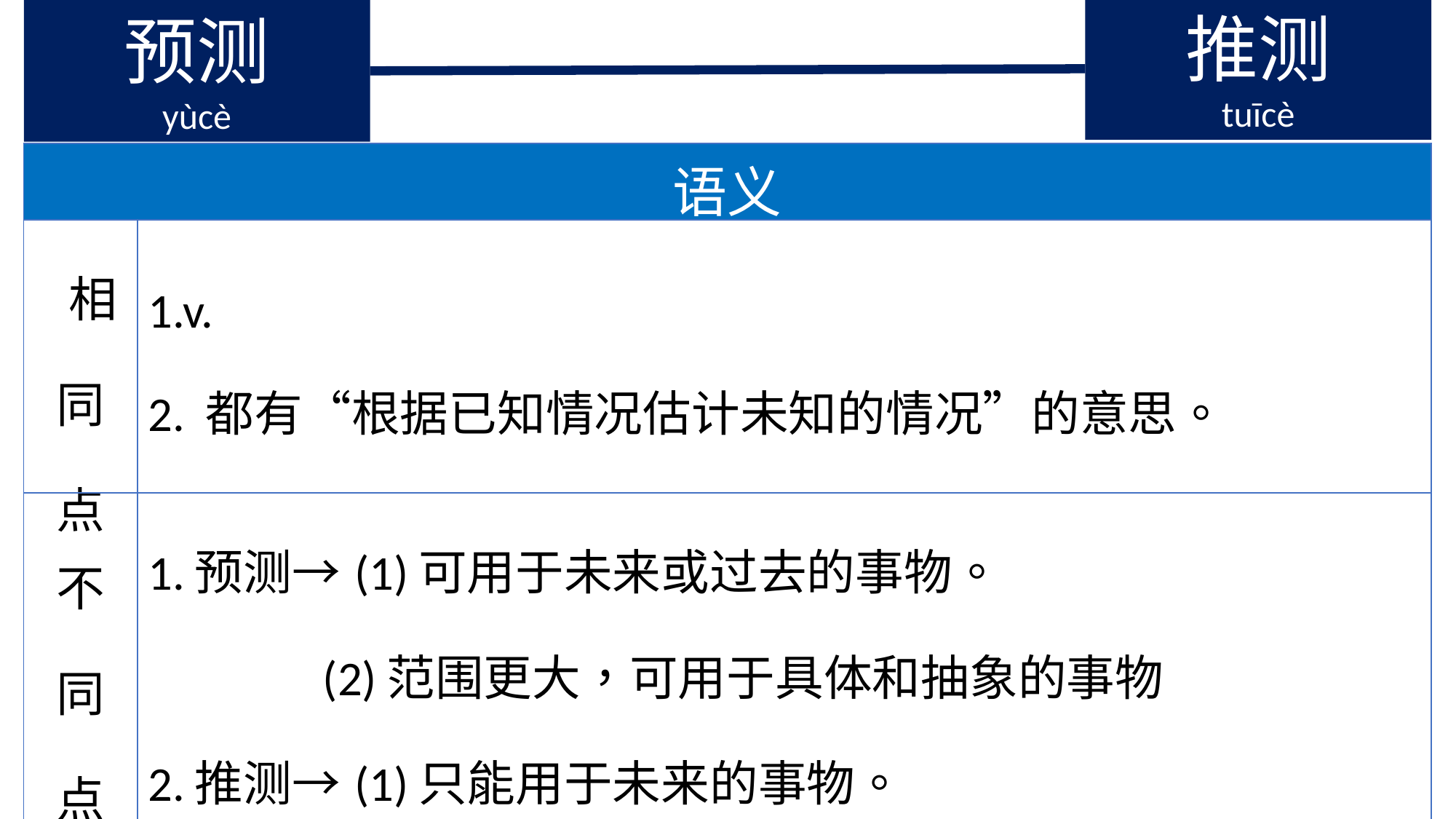

预测
yùcè
推测
tuīcè
| 语义 |  |
| --- | --- |
| 相同点 | 1.v. 2. 都有“根据已知情况估计未知的情况”的意思。 |
| 不同点 | 1.预测→(1)可用于未来或过去的事物。 (2)范围更大，可用于具体和抽象的事物 2.推测→(1)只能用于未来的事物。 (2)一般不用于思想、心理等抽象事物。 |